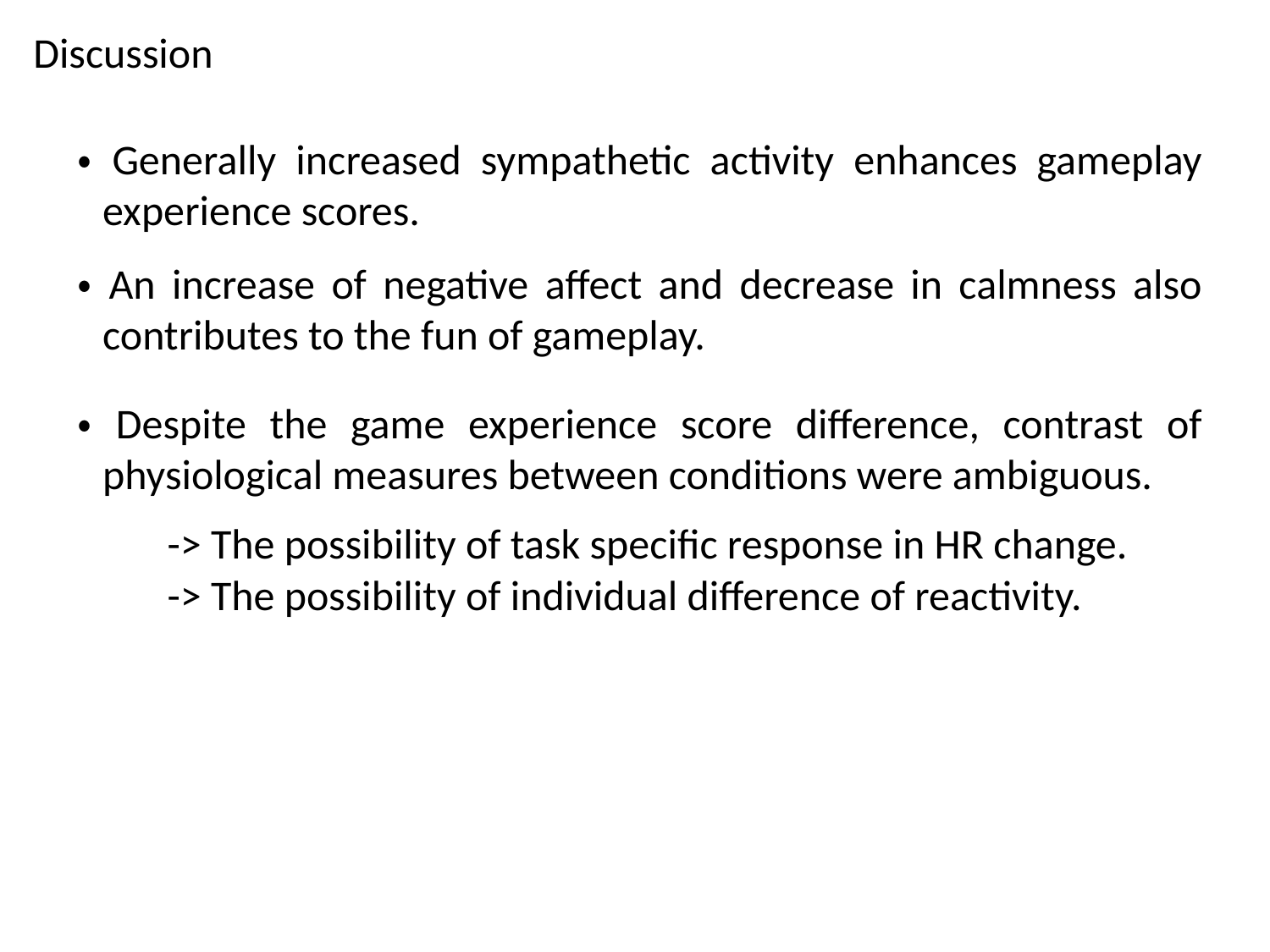

Discussion
・Generally increased sympathetic activity enhances gameplay experience scores.
・An increase of negative affect and decrease in calmness also contributes to the fun of gameplay.
・Despite the game experience score difference, contrast of physiological measures between conditions were ambiguous.
-> The possibility of task specific response in HR change.
-> The possibility of individual difference of reactivity.